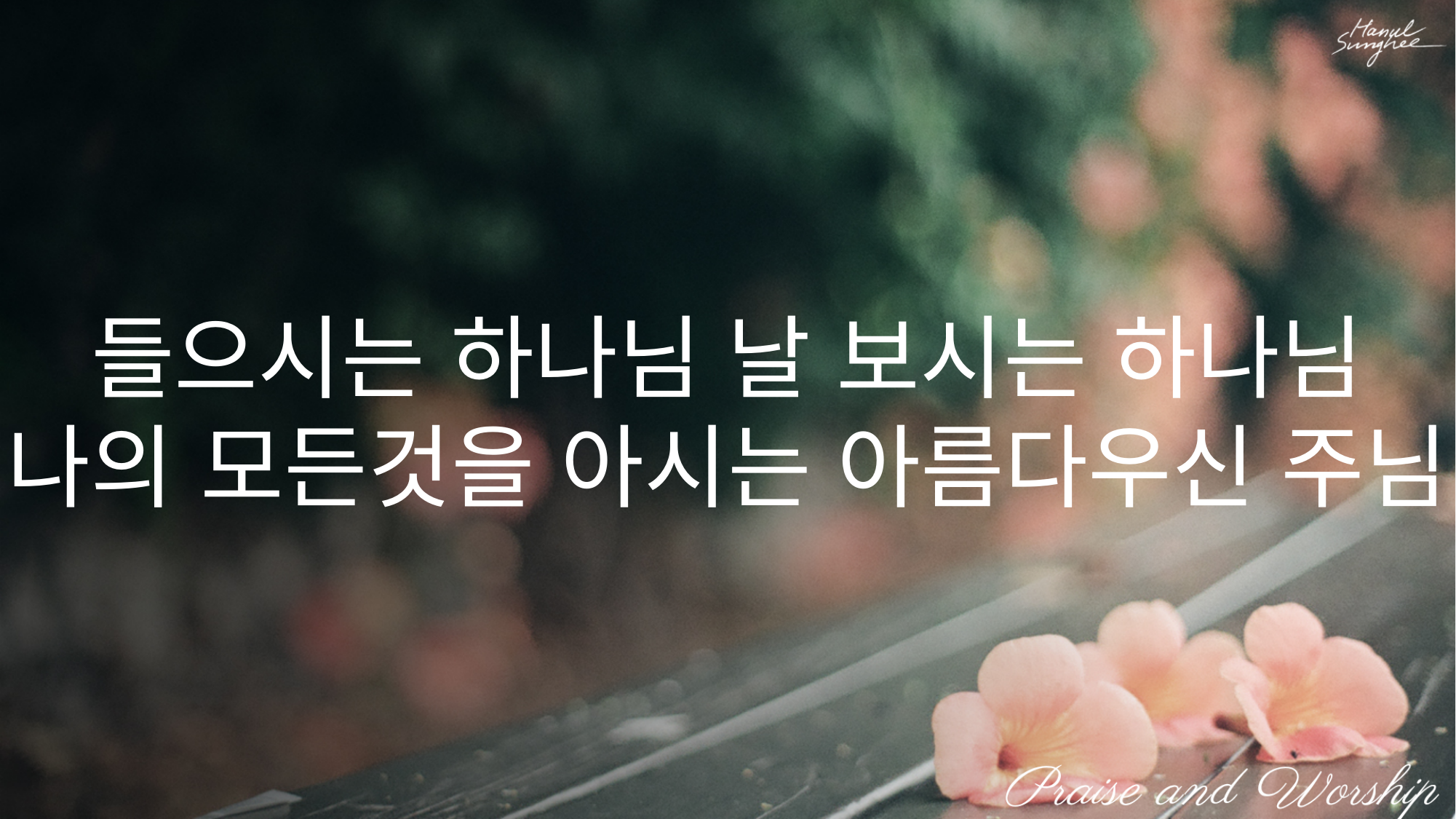

들으시는 하나님 날 보시는 하나님
나의 모든것을 아시는 아름다우신 주님